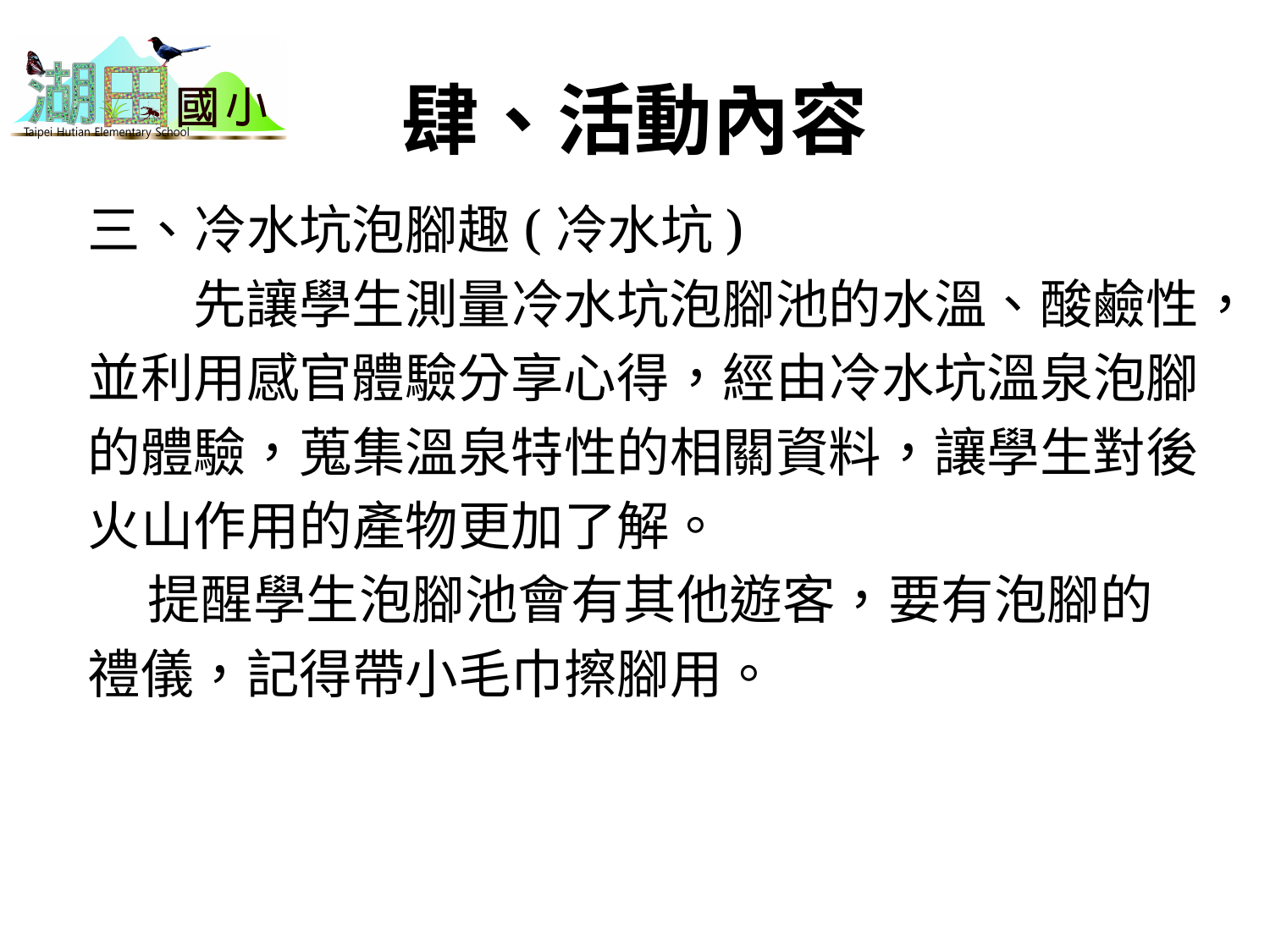

# 肆、活動內容
三、冷水坑泡腳趣(冷水坑)
　　先讓學生測量冷水坑泡腳池的水溫、酸鹼性，
並利用感官體驗分享心得，經由冷水坑溫泉泡腳
的體驗，蒐集溫泉特性的相關資料，讓學生對後
火山作用的產物更加了解。
    提醒學生泡腳池會有其他遊客，要有泡腳的
禮儀，記得帶小毛巾擦腳用。